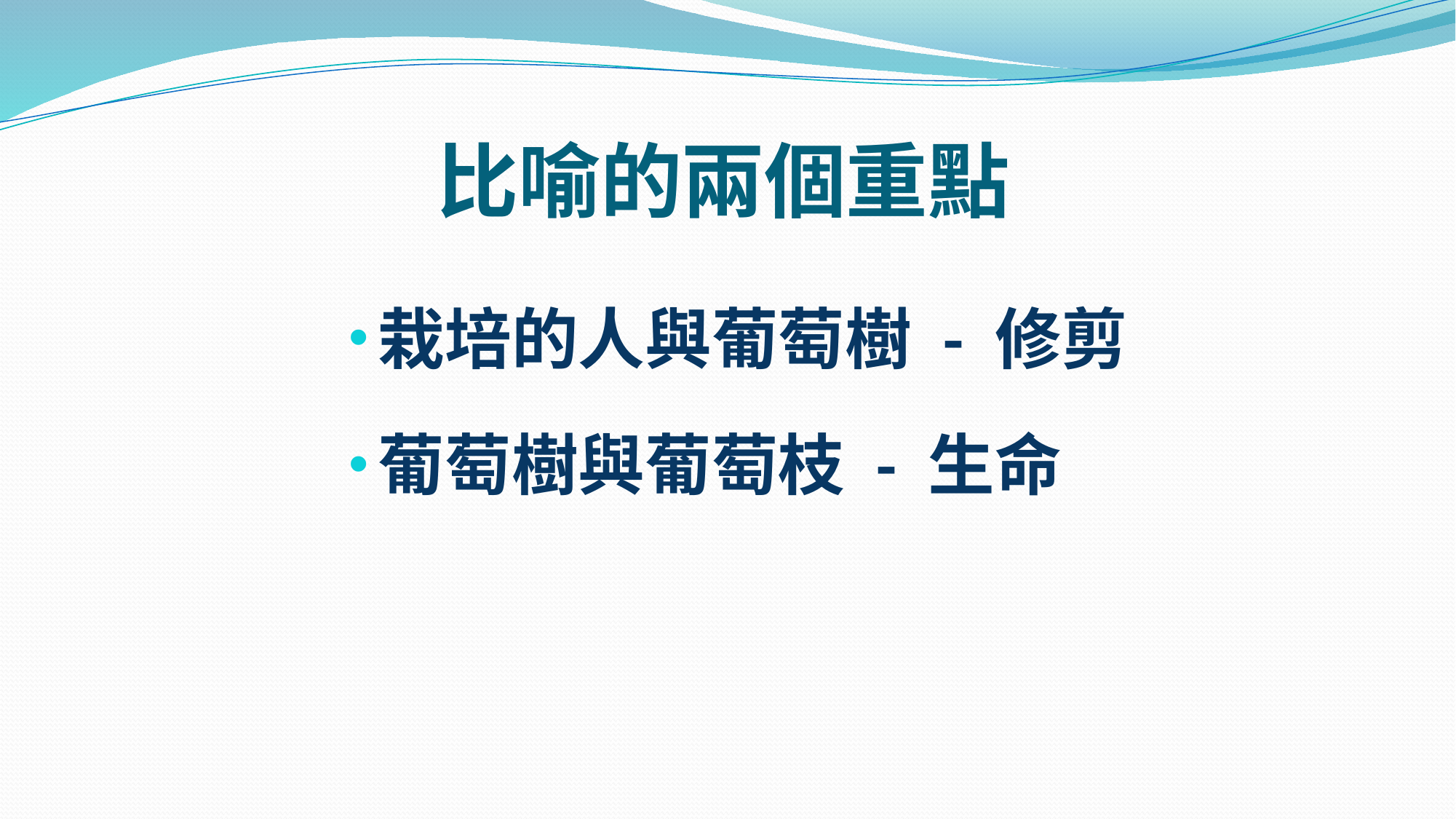

# 比喻的兩個重點
栽培的人與葡萄樹 - 修剪

葡萄樹與葡萄枝 - 生命